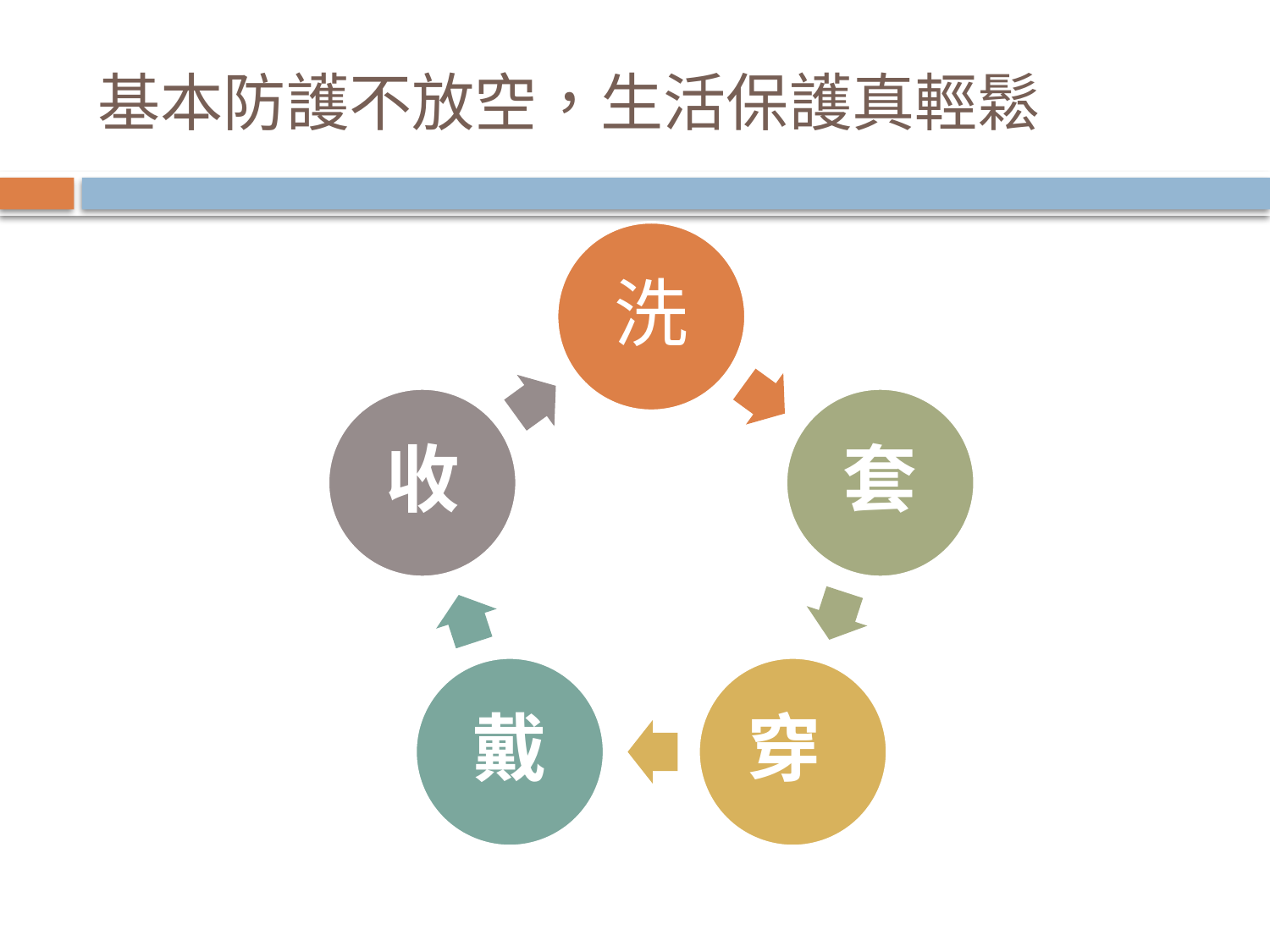

# 基本防護不放空，生活保護真輕鬆
洗

套

穿

戴

收